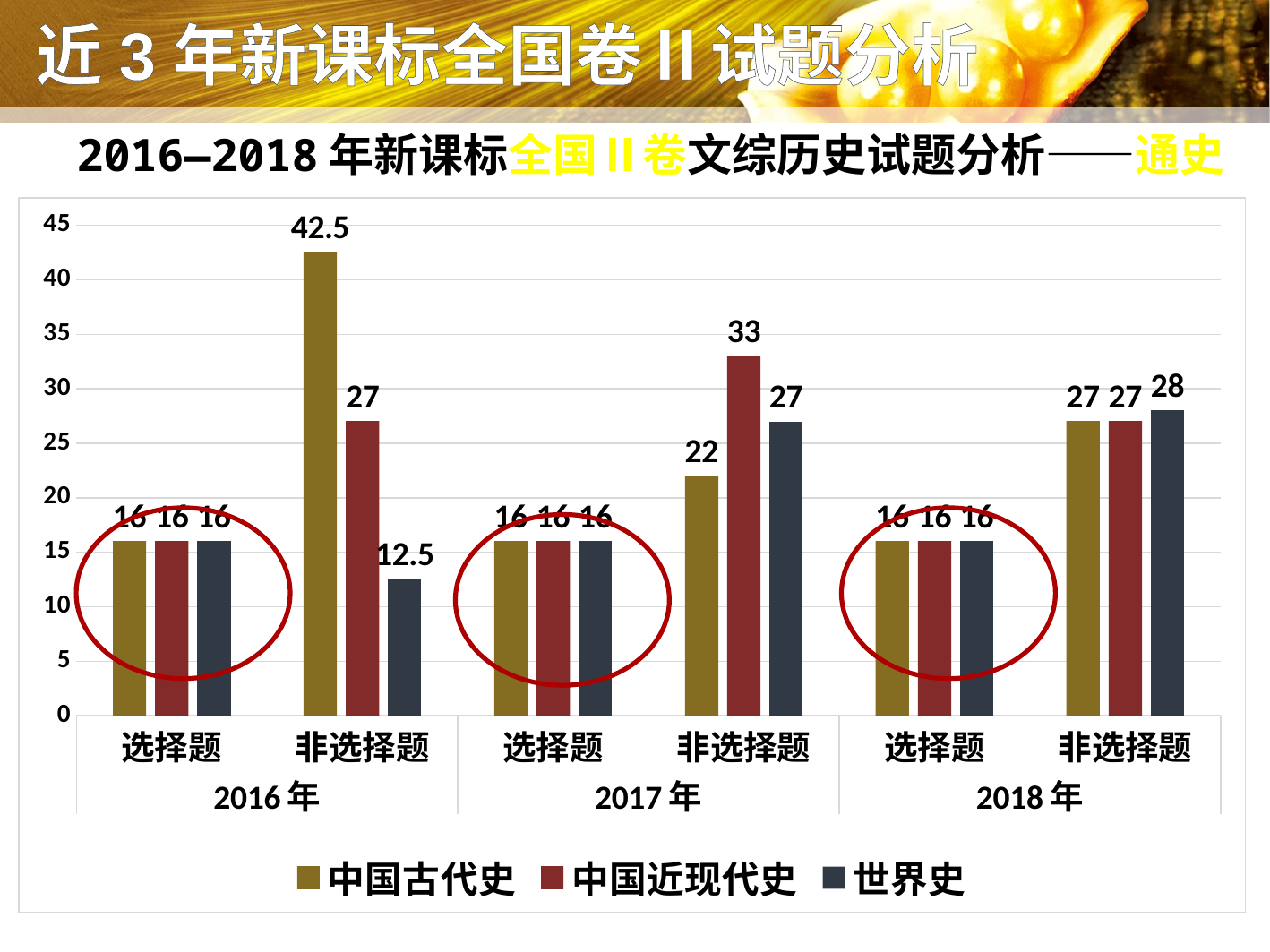

近3年新课标全国卷Ⅱ试题分析
2016—2018年新课标全国Ⅱ卷文综历史试题分析——通史

### Chart

| Category | 中国古代史 | 中国近现代史 | 世界史 |
|---|---|---|---|
| 选择题 | 16.0 | 16.0 | 16.0 |
| 非选择题 | 42.5 | 27.0 | 12.5 |
| 选择题 | 16.0 | 16.0 | 16.0 |
| 非选择题 | 22.0 | 33.0 | 27.0 |
| 选择题 | 16.0 | 16.0 | 16.0 |
| 非选择题 | 27.0 | 27.0 | 28.0 |